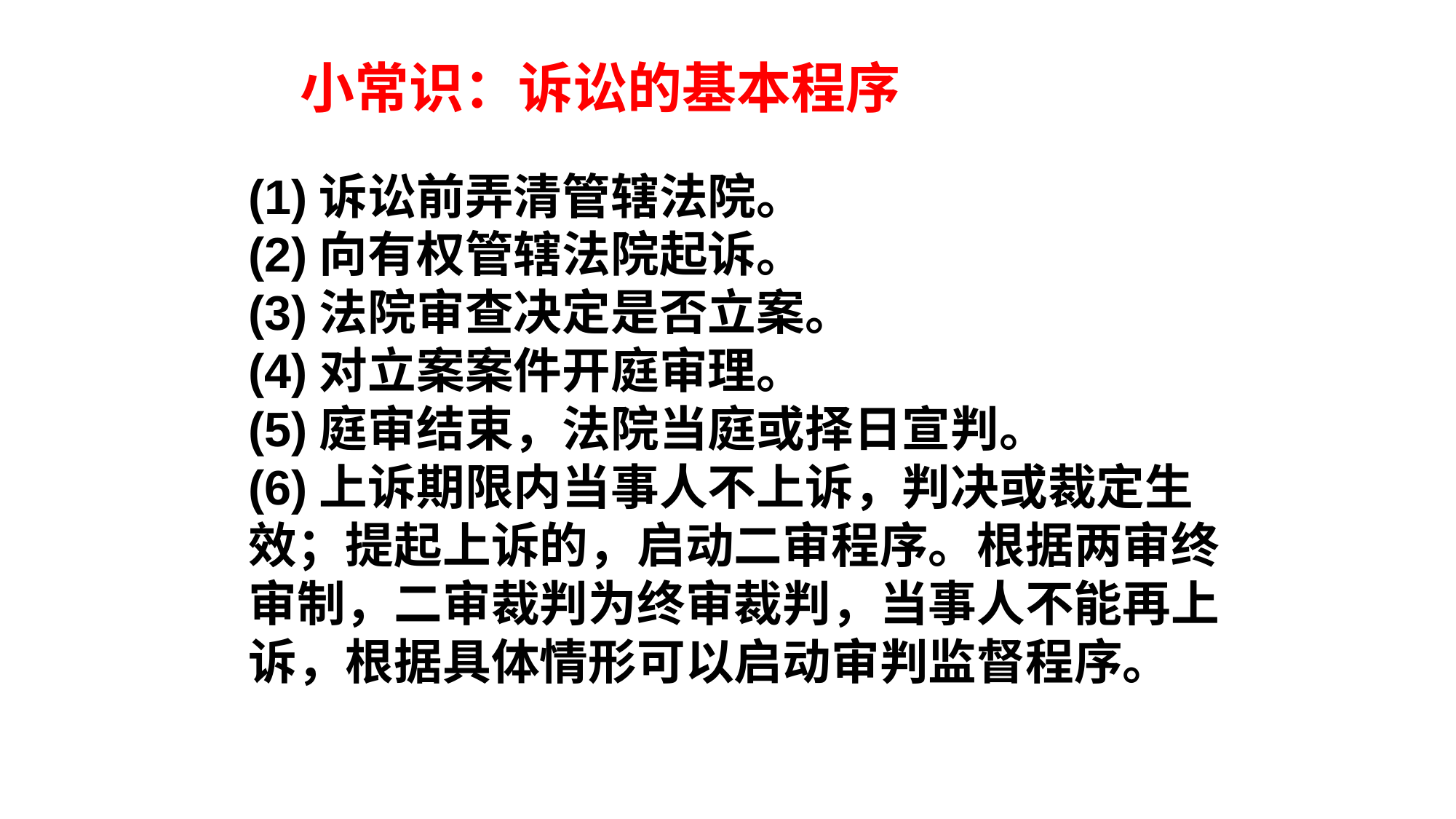

小常识：诉讼的基本程序
(1)诉讼前弄清管辖法院。
(2)向有权管辖法院起诉。
(3)法院审查决定是否立案。
(4)对立案案件开庭审理。
(5)庭审结束，法院当庭或择日宣判。
(6)上诉期限内当事人不上诉，判决或裁定生效；提起上诉的，启动二审程序。根据两审终审制，二审裁判为终审裁判，当事人不能再上诉，根据具体情形可以启动审判监督程序。